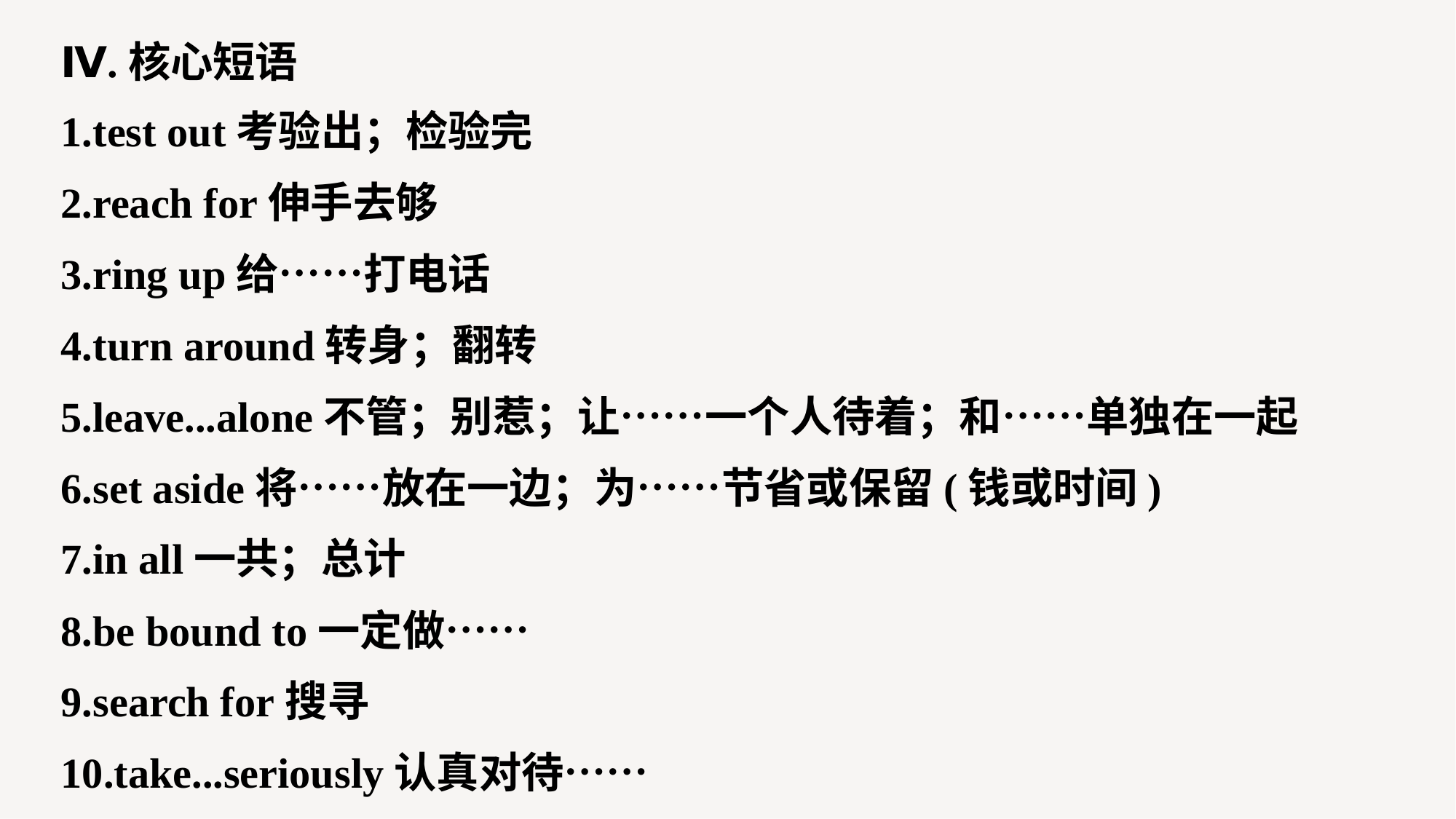

Ⅳ.核心短语
1.test out考验出；检验完
2.reach for伸手去够
3.ring up给……打电话
4.turn around转身；翻转
5.leave...alone不管；别惹；让……一个人待着；和……单独在一起
6.set aside将……放在一边；为……节省或保留(钱或时间)
7.in all一共；总计
8.be bound to一定做……
9.search for搜寻
10.take...seriously认真对待……